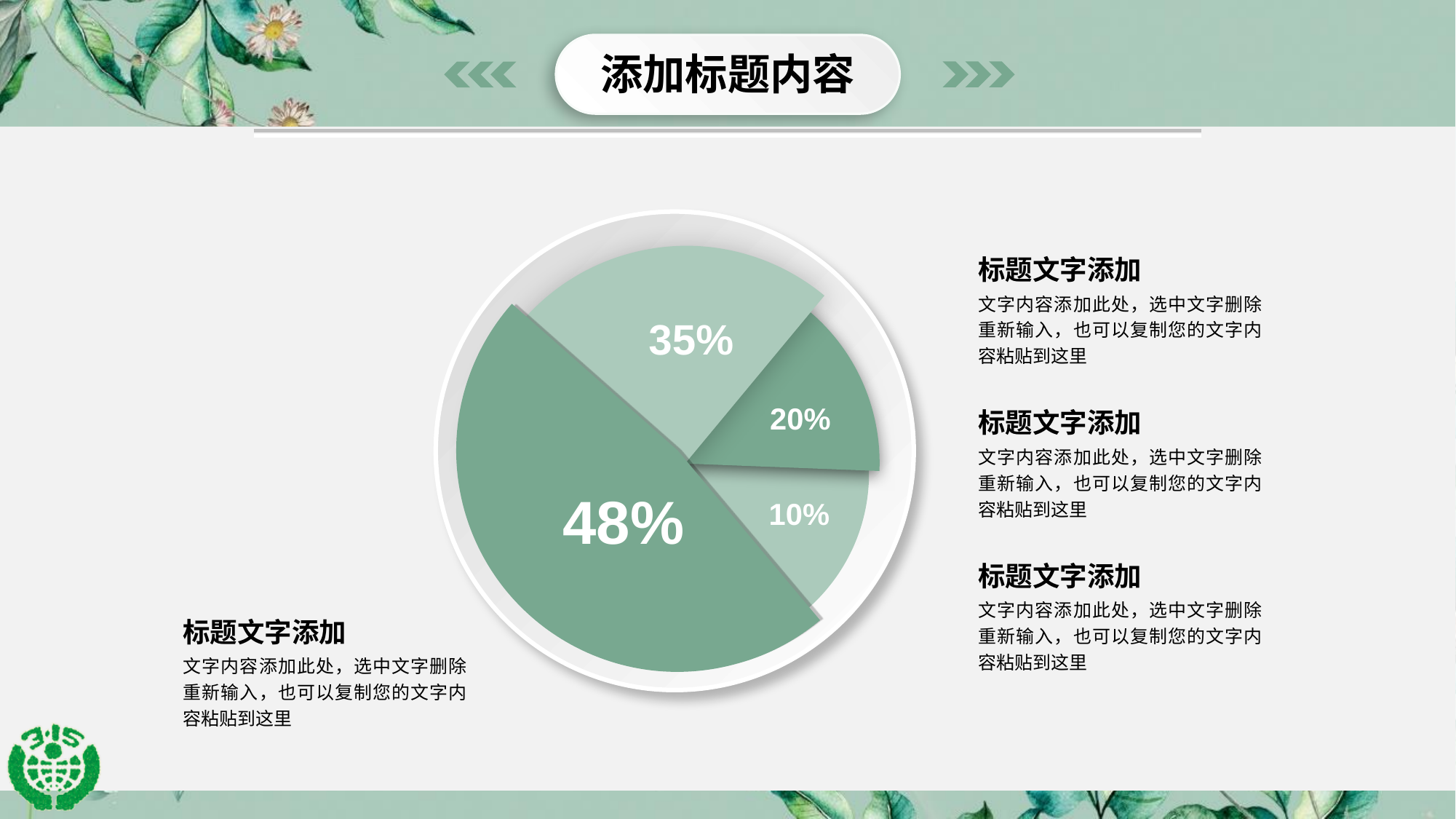

添加标题内容

标题文字添加
文字内容添加此处，选中文字删除重新输入，也可以复制您的文字内容粘贴到这里

35%

标题文字添加
文字内容添加此处，选中文字删除重新输入，也可以复制您的文字内容粘贴到这里
20%
48%
10%
标题文字添加
文字内容添加此处，选中文字删除重新输入，也可以复制您的文字内容粘贴到这里
标题文字添加
文字内容添加此处，选中文字删除重新输入，也可以复制您的文字内容粘贴到这里